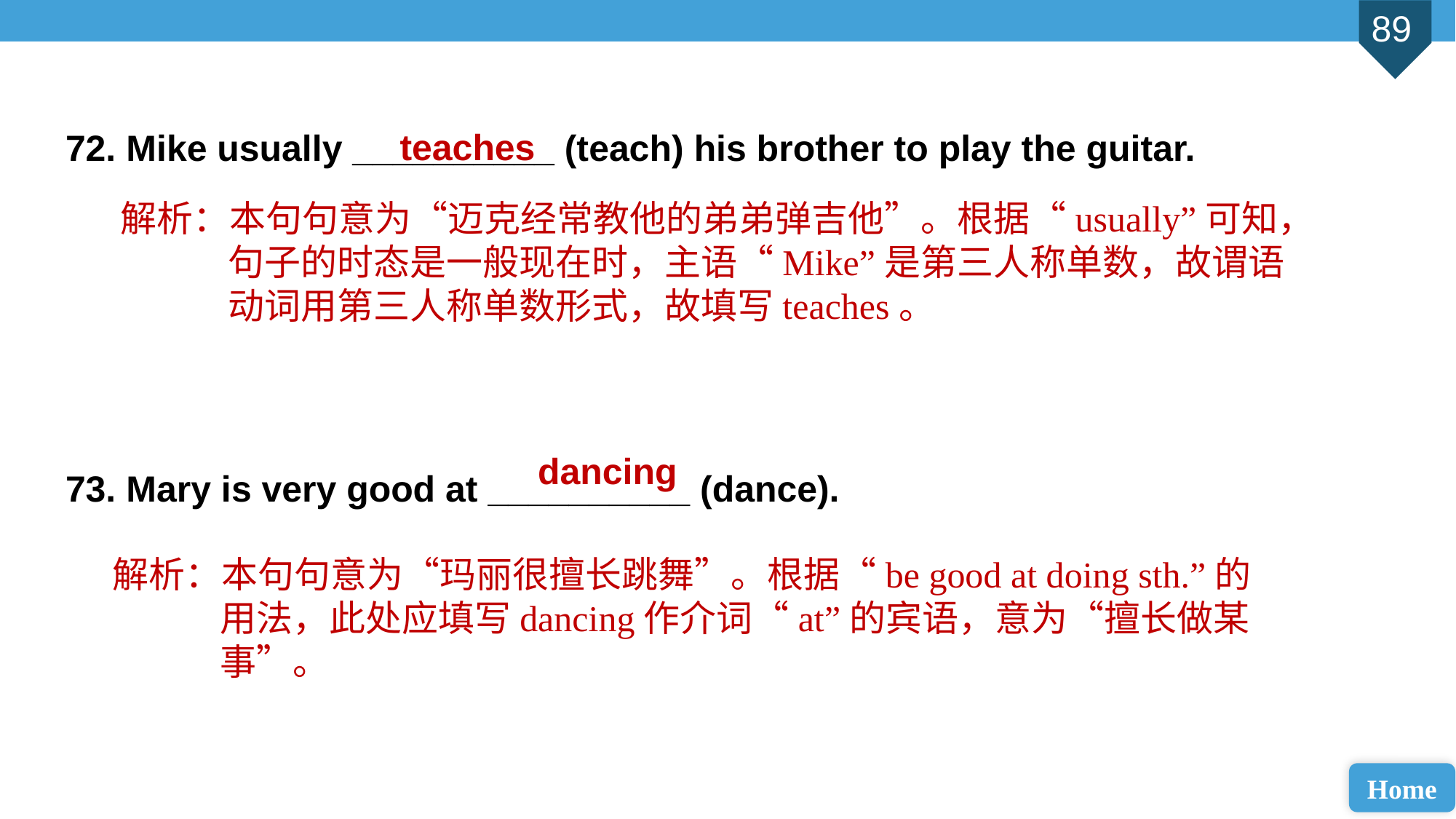

72. Mike usually __________ (teach) his brother to play the guitar.

73. Mary is very good at __________ (dance).
teaches
解析：本句句意为“迈克经常教他的弟弟弹吉他”。根据“usually”可知，句子的时态是一般现在时，主语“Mike”是第三人称单数，故谓语动词用第三人称单数形式，故填写teaches。
dancing
解析：本句句意为“玛丽很擅长跳舞”。根据“be good at doing sth.”的用法，此处应填写dancing作介词“at”的宾语，意为“擅长做某事”。